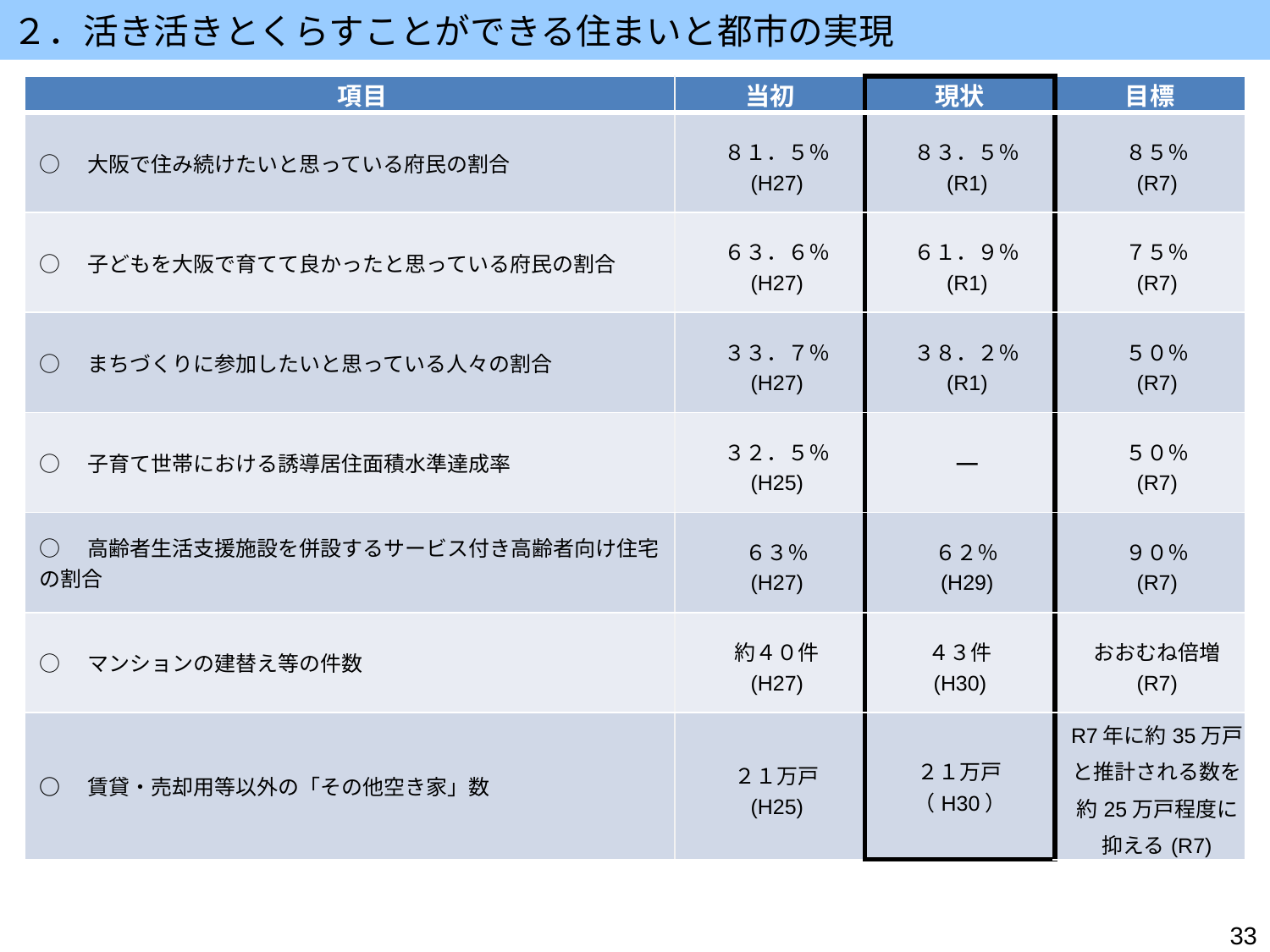

２．活き活きとくらすことができる住まいと都市の実現
| 項目 | 当初 | 現状 | 目標 |
| --- | --- | --- | --- |
| ○　大阪で住み続けたいと思っている府民の割合 | ８１．５％ (H27) | ８３．５％ (R1) | ８５％ (R7) |
| ○　子どもを大阪で育てて良かったと思っている府民の割合 | ６３．６％ (H27) | ６１．９％ (R1) | ７５％ (R7) |
| ○　まちづくりに参加したいと思っている人々の割合 | ３３．７％ (H27) | ３８．２％ (R1) | ５０％ (R7) |
| ○　子育て世帯における誘導居住面積水準達成率 | ３２．５％ (H25) | ― | ５０％ (R7) |
| ○　高齢者生活支援施設を併設するサービス付き高齢者向け住宅の割合 | ６３％ (H27) | ６２％ (H29) | ９０％ (R7) |
| ○　マンションの建替え等の件数 | 約４０件 (H27) | ４３件 (H30) | おおむね倍増 (R7) |
| ○　賃貸・売却用等以外の「その他空き家」数 | ２１万戸 (H25) | ２１万戸 （H30） | R7年に約35万戸と推計される数を約25万戸程度に抑える(R7) |
33